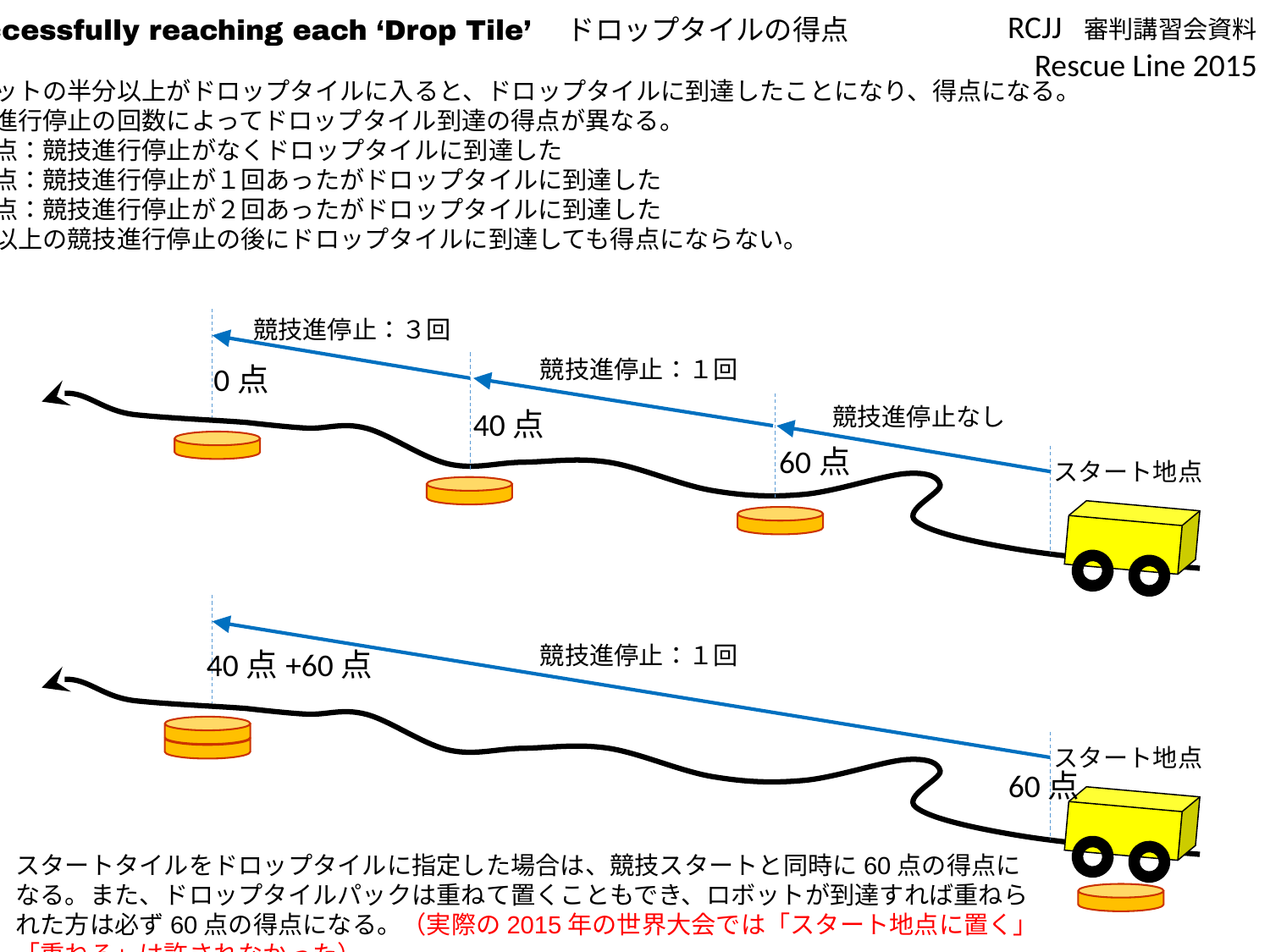

Successfully reaching each ‘Drop Tile’　ドロップタイルの得点

ロボットの半分以上がドロップタイルに入ると、ドロップタイルに到達したことになり、得点になる。
競技進行停止の回数によってドロップタイル到達の得点が異なる。
６０点：競技進行停止がなくドロップタイルに到達した
４０点：競技進行停止が１回あったがドロップタイルに到達した
２０点：競技進行停止が２回あったがドロップタイルに到達した
３回以上の競技進行停止の後にドロップタイルに到達しても得点にならない。
競技進停止：３回
競技進停止：１回
0点

競技進停止なし
40点

60点
スタート地点

競技進停止：１回
40点+60点

スタート地点
60点

スタートタイルをドロップタイルに指定した場合は、競技スタートと同時に60点の得点になる。また、ドロップタイルパックは重ねて置くこともでき、ロボットが到達すれば重ねられた方は必ず60点の得点になる。（実際の2015年の世界大会では「スタート地点に置く」「重ねる」は許されなかった）